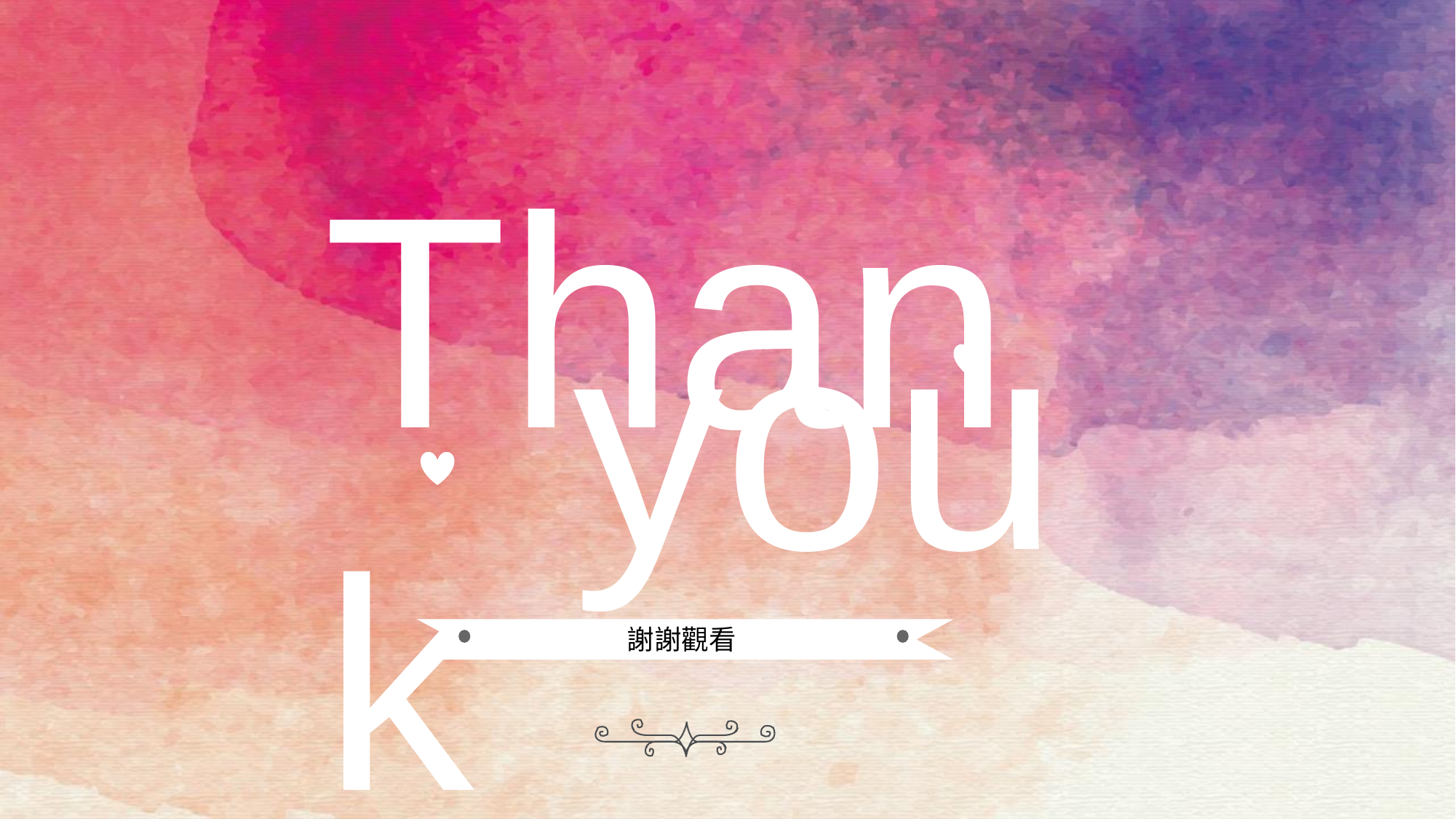

Thank
you

Add your text here and write down your opninon thank you add your text here

謝謝觀看